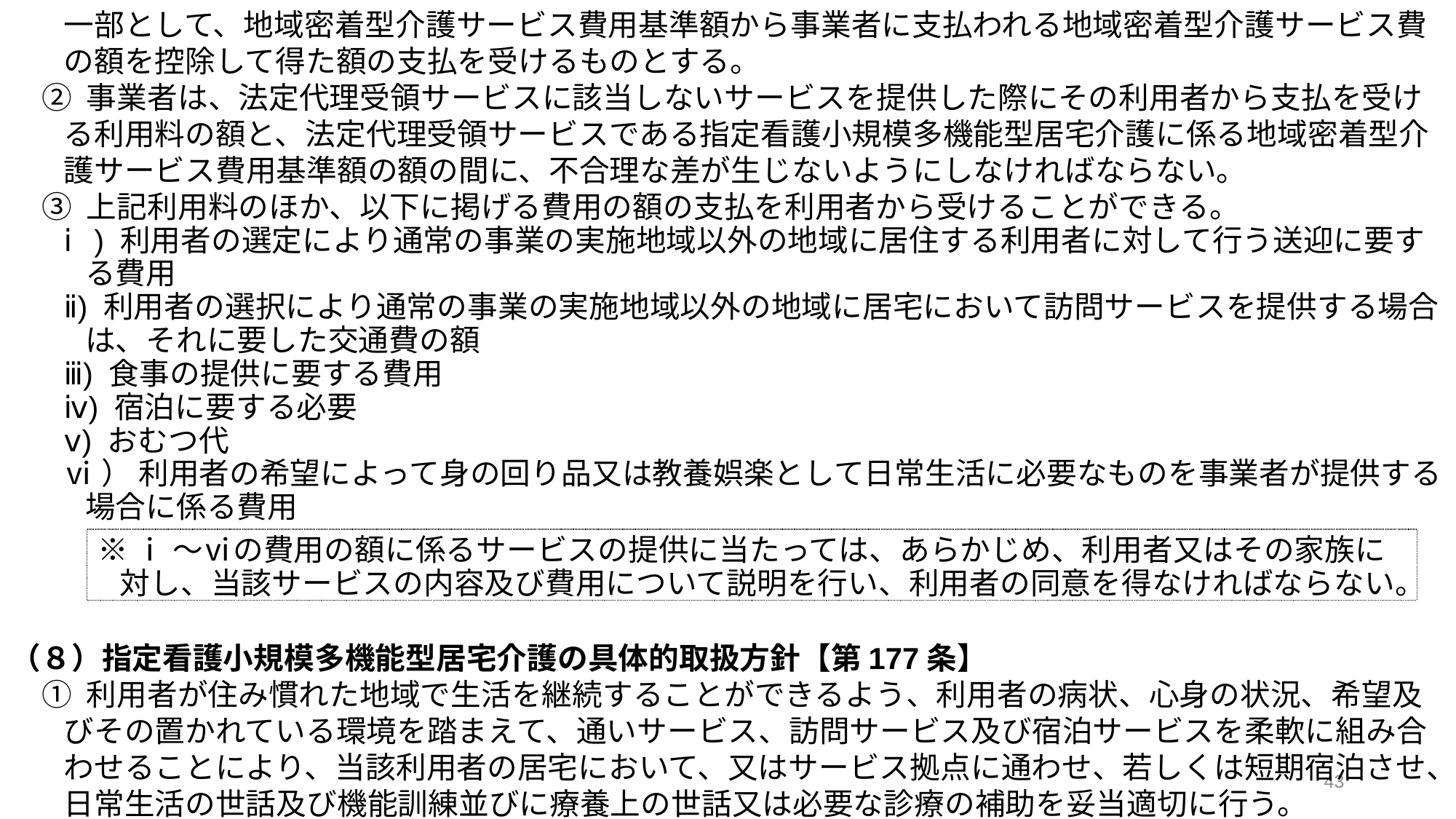

一部として、地域密着型介護サービス費用基準額から事業者に支払われる地域密着型介護サービス費の額を控除して得た額の支払を受けるものとする。
② 事業者は、法定代理受領サービスに該当しないサービスを提供した際にその利用者から支払を受ける利用料の額と、法定代理受領サービスである指定看護小規模多機能型居宅介護に係る地域密着型介護サービス費用基準額の額の間に、不合理な差が生じないようにしなければならない。
③ 上記利用料のほか、以下に掲げる費用の額の支払を利用者から受けることができる。
ⅰ) 利用者の選定により通常の事業の実施地域以外の地域に居住する利用者に対して行う送迎に要する費用
ⅱ) 利用者の選択により通常の事業の実施地域以外の地域に居宅において訪問サービスを提供する場合は、それに要した交通費の額
ⅲ) 食事の提供に要する費用
ⅳ) 宿泊に要する必要
ⅴ) おむつ代
ⅵ） 利用者の希望によって身の回り品又は教養娯楽として日常生活に必要なものを事業者が提供する場合に係る費用

（８）指定看護小規模多機能型居宅介護の具体的取扱方針【第177条】
① 利用者が住み慣れた地域で生活を継続することができるよう、利用者の病状、心身の状況、希望及びその置かれている環境を踏まえて、通いサービス、訪問サービス及び宿泊サービスを柔軟に組み合わせることにより、当該利用者の居宅において、又はサービス拠点に通わせ、若しくは短期宿泊させ、日常生活の世話及び機能訓練並びに療養上の世話又は必要な診療の補助を妥当適切に行う。
※ ⅰ～ⅵの費用の額に係るサービスの提供に当たっては、あらかじめ、利用者又はその家族に対し、当該サービスの内容及び費用について説明を行い、利用者の同意を得なければならない。
43